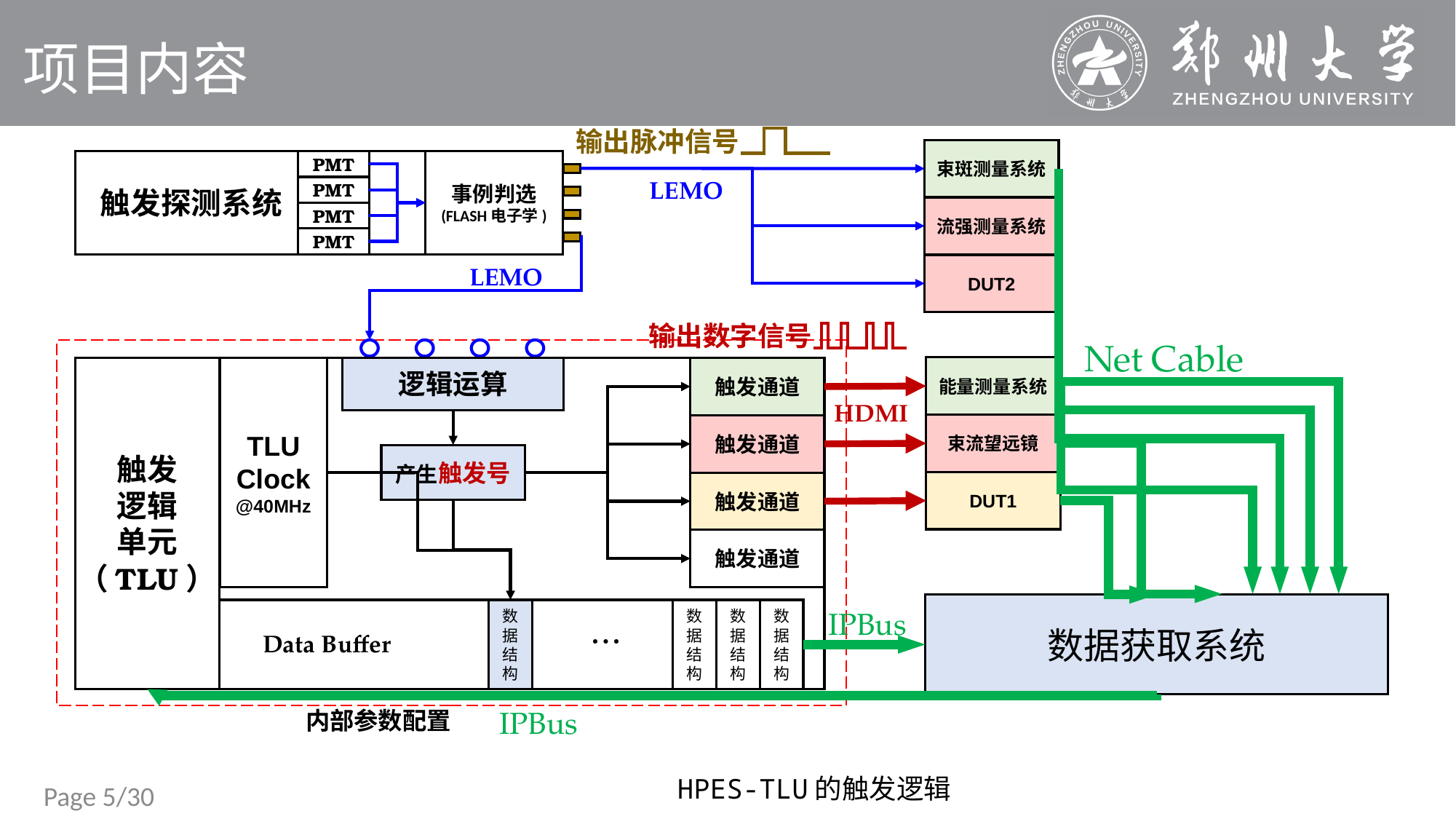

项目内容
输出脉冲信号
束斑测量系统
流强测量系统
DUT2

PMT
事例判选
(FLASH电子学)
PMT
触发探测系统
PMT
PMT

LEMO
Net Cable
LEMO
输出数字信号

逻辑运算
TLU Clock
@40MHz
触发通道
触发通道
触发通道
触发通道
触发
逻辑
单元
（TLU）
产生触发号

数据
结构
数据
结构
数据
结构
数据
结构
…
Data Buffer

能量测量系统
束流望远镜
DUT1
HDMI
数据获取系统
IPBus
IPBus
内部参数配置
HPES-TLU的触发逻辑